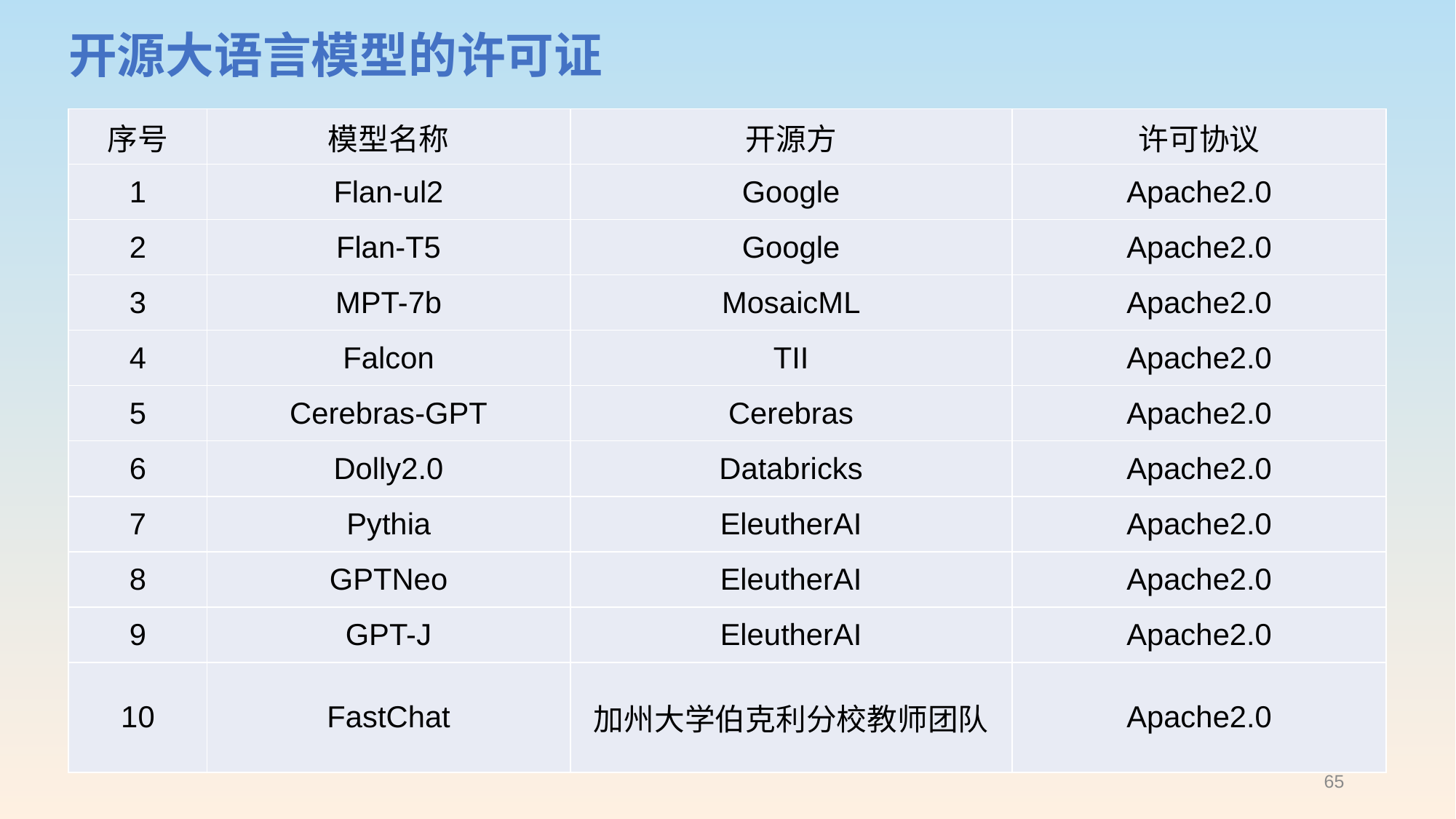

开源大语言模型的许可证
| 序号 | 模型名称 | 开源方 | 许可协议 |
| --- | --- | --- | --- |
| 1 | Flan-ul2 | Google | Apache2.0 |
| 2 | Flan-T5 | Google | Apache2.0 |
| 3 | MPT-7b | MosaicML | Apache2.0 |
| 4 | Falcon | TII | Apache2.0 |
| 5 | Cerebras-GPT | Cerebras | Apache2.0 |
| 6 | Dolly2.0 | Databricks | Apache2.0 |
| 7 | Pythia | EleutherAI | Apache2.0 |
| 8 | GPTNeo | EleutherAI | Apache2.0 |
| 9 | GPT-J | EleutherAI | Apache2.0 |
| 10 | FastChat | 加州大学伯克利分校教师团队 | Apache2.0 |
65